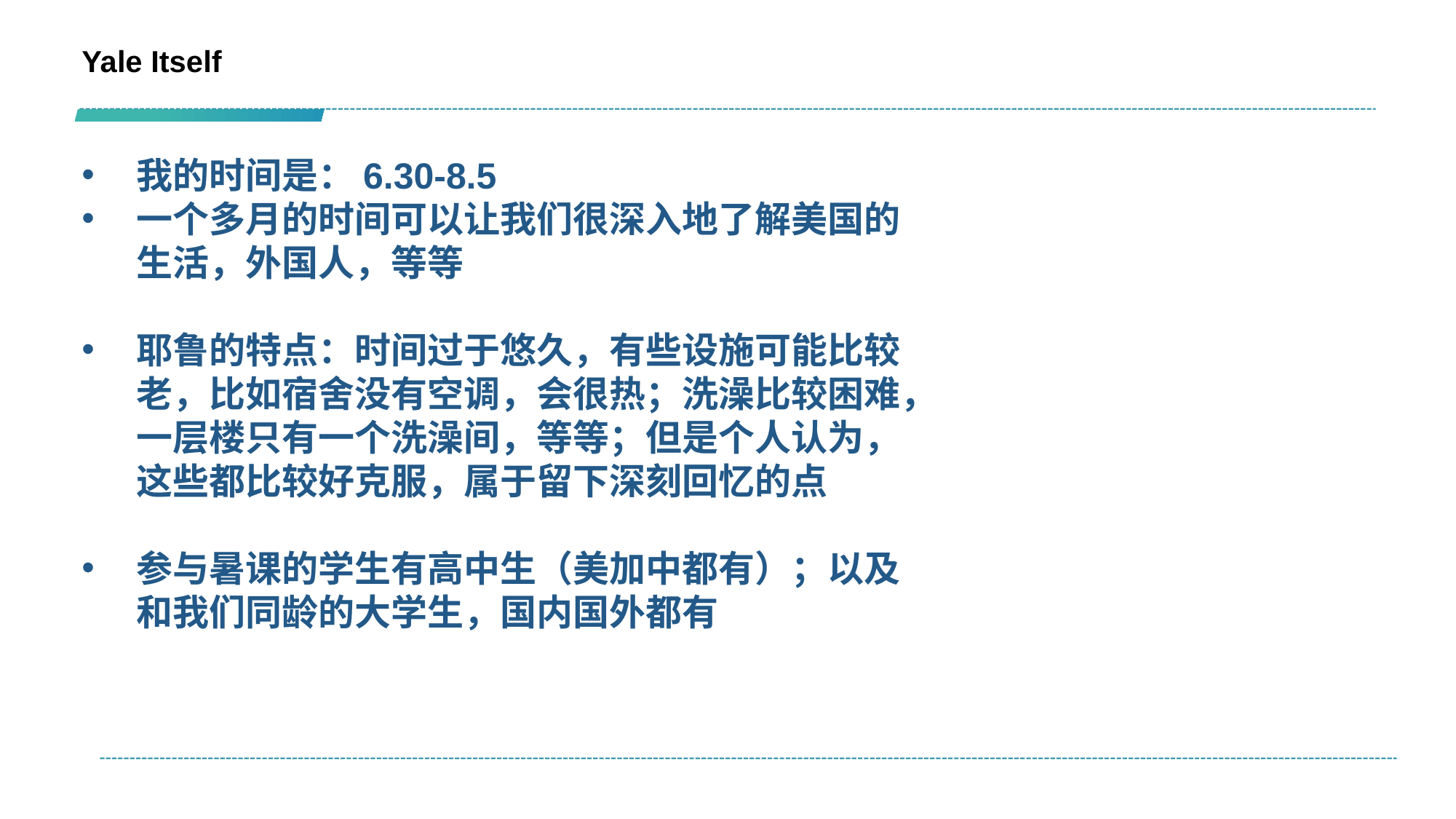

Yale Itself
我的时间是：6.30-8.5
一个多月的时间可以让我们很深入地了解美国的生活，外国人，等等

耶鲁的特点：时间过于悠久，有些设施可能比较老，比如宿舍没有空调，会很热；洗澡比较困难，一层楼只有一个洗澡间，等等；但是个人认为，这些都比较好克服，属于留下深刻回忆的点

参与暑课的学生有高中生（美加中都有）；以及和我们同龄的大学生，国内国外都有